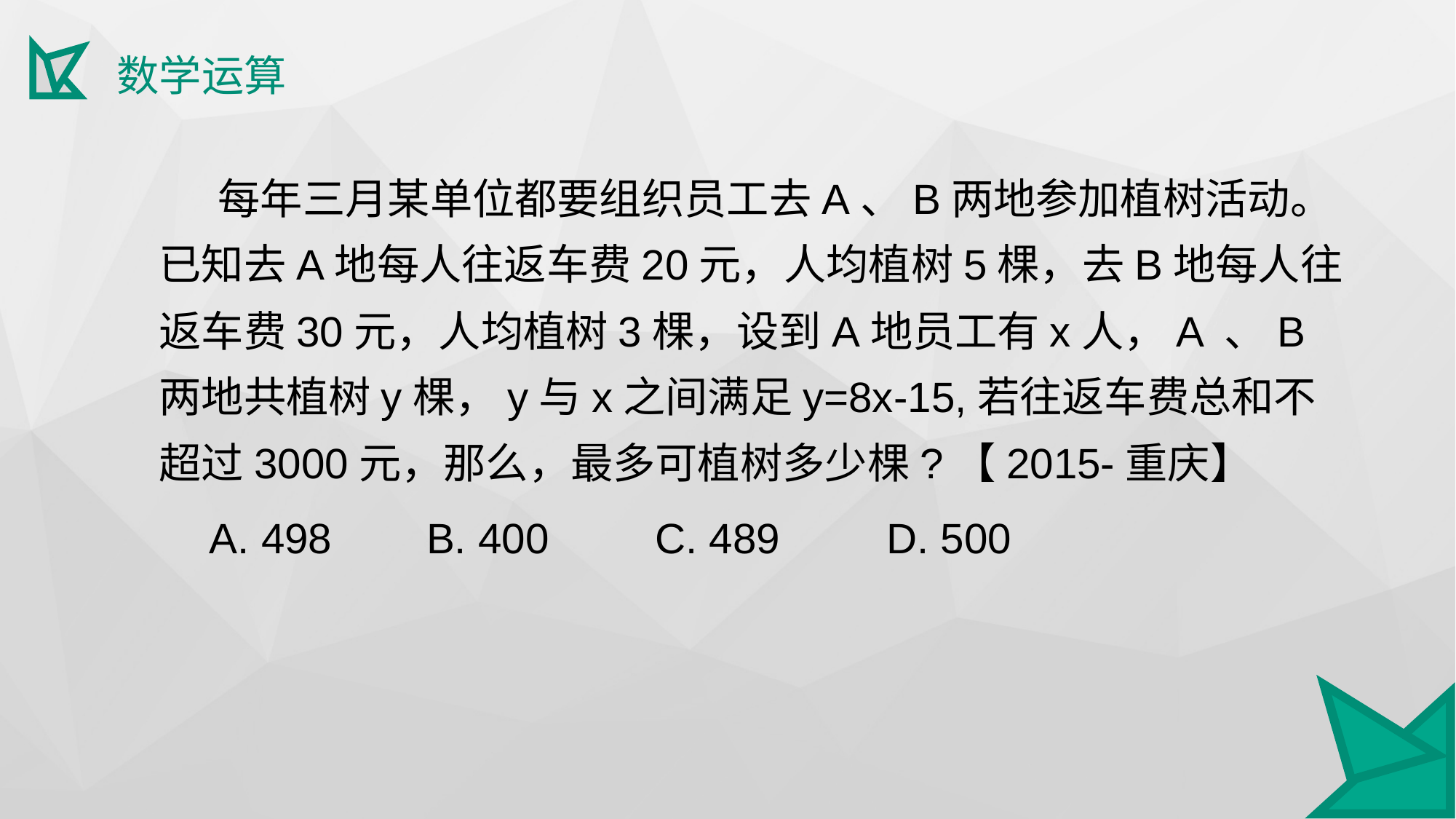

数学运算

             每年三月某单位都要组织员工去A、B两地参加植树活动。已知去A地每人往返车费20元，人均植树5棵，去B地每人往返车费30元，人均植树3棵，设到A地员工有x人，A 、B两地共植树y棵，y与x之间满足y=8x-15,若往返车费总和不超过3000元，那么，最多可植树多少棵?【2015-重庆】
         A. 498        B. 400         C. 489         D. 500

.